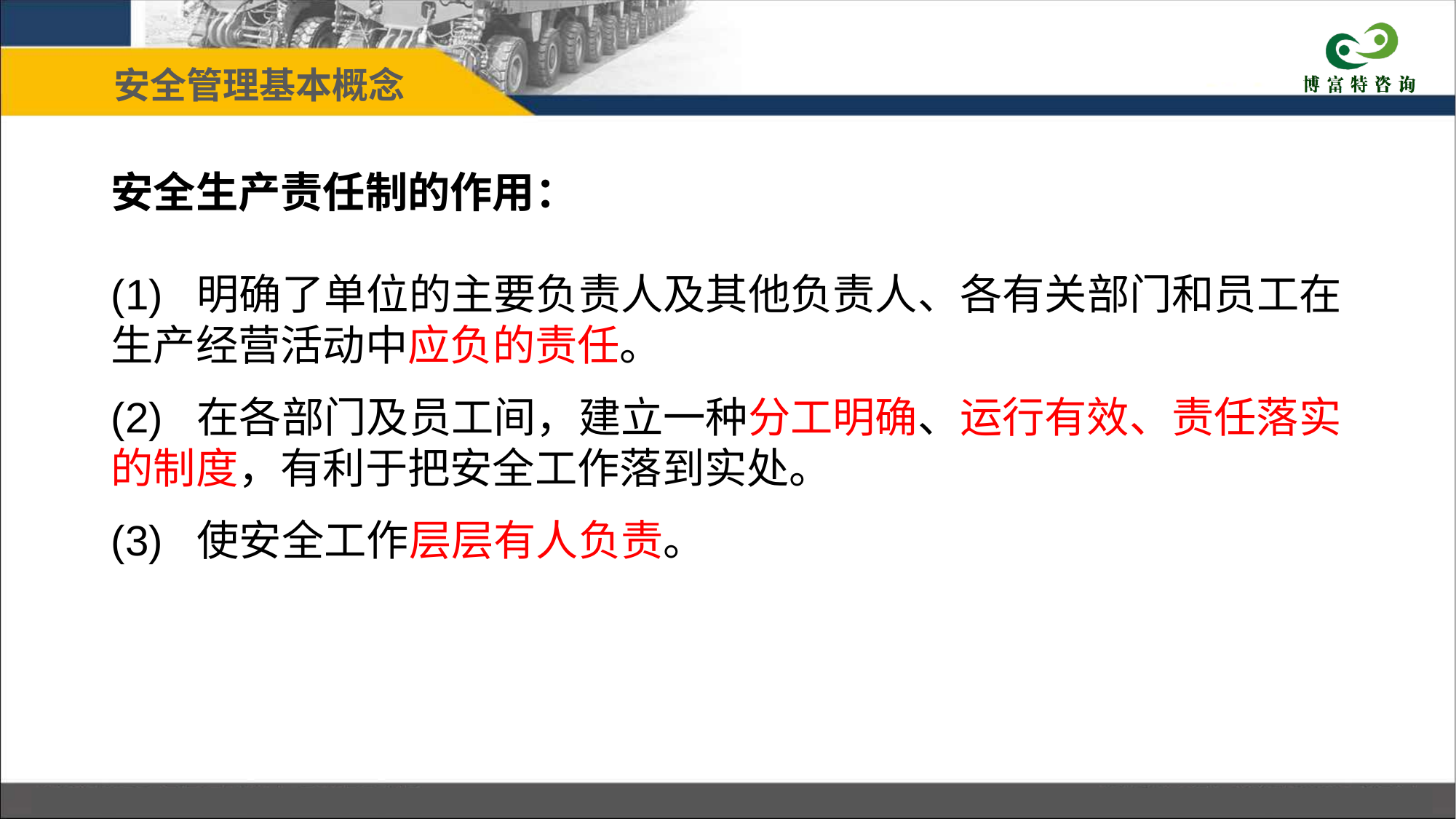

安全管理基本概念
安全生产责任制的作用：
(1)  明确了单位的主要负责人及其他负责人、各有关部门和员工在生产经营活动中应负的责任。
(2)  在各部门及员工间，建立一种分工明确、运行有效、责任落实的制度，有利于把安全工作落到实处。
(3)  使安全工作层层有人负责。